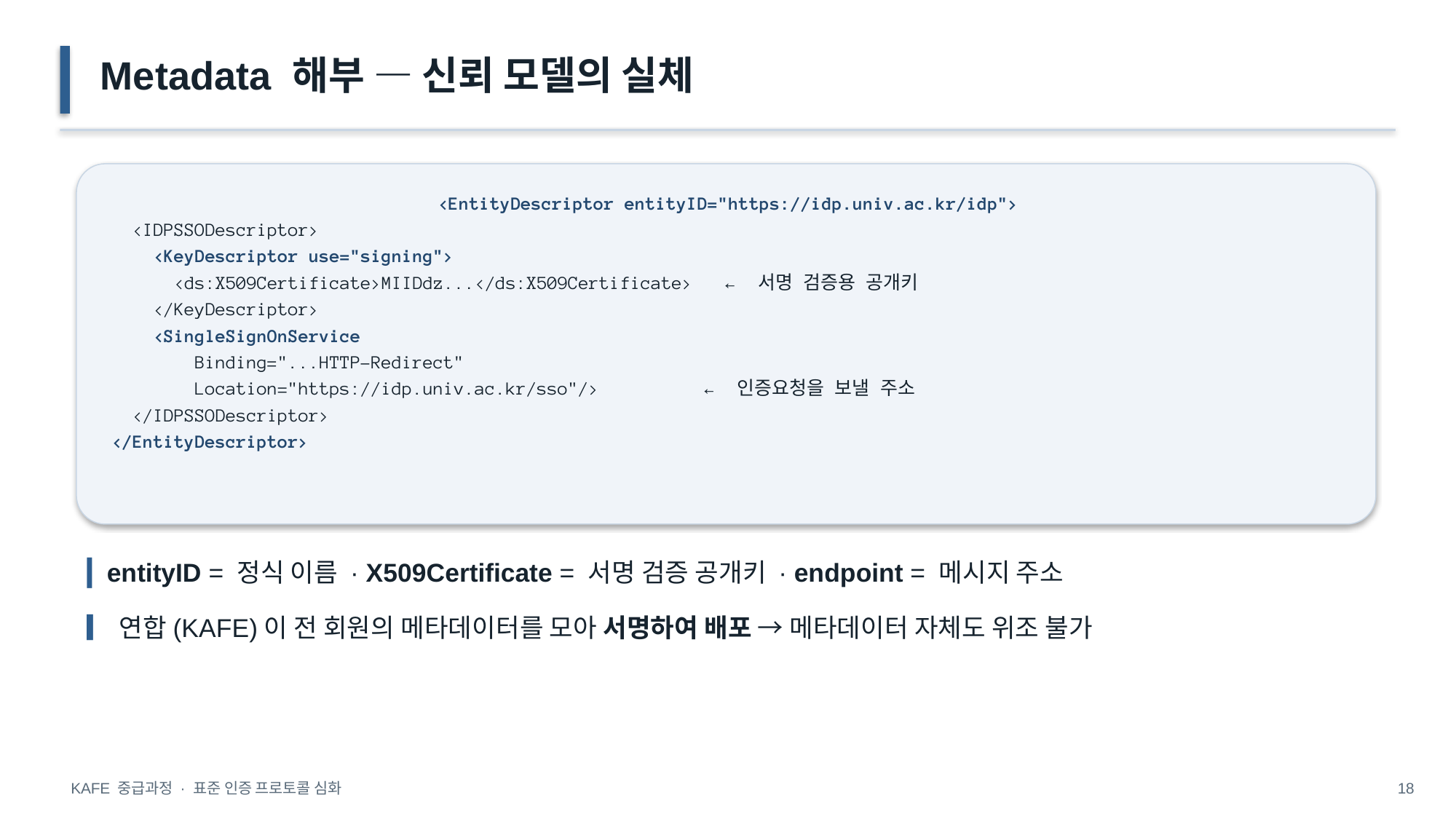

Metadata 해부 — 신뢰 모델의 실체

<EntityDescriptor entityID="https://idp.univ.ac.kr/idp">
  <IDPSSODescriptor>
    <KeyDescriptor use="signing">
      <ds:X509Certificate>MIIDdz...</ds:X509Certificate>   ← 서명 검증용 공개키
    </KeyDescriptor>
    <SingleSignOnService
        Binding="...HTTP-Redirect"
        Location="https://idp.univ.ac.kr/sso"/>          ← 인증요청을 보낼 주소
  </IDPSSODescriptor>
</EntityDescriptor>
▎entityID = 정식 이름 · X509Certificate = 서명 검증 공개키 · endpoint = 메시지 주소
▎연합(KAFE)이 전 회원의 메타데이터를 모아 서명하여 배포 → 메타데이터 자체도 위조 불가
KAFE 중급과정 · 표준 인증 프로토콜 심화
18